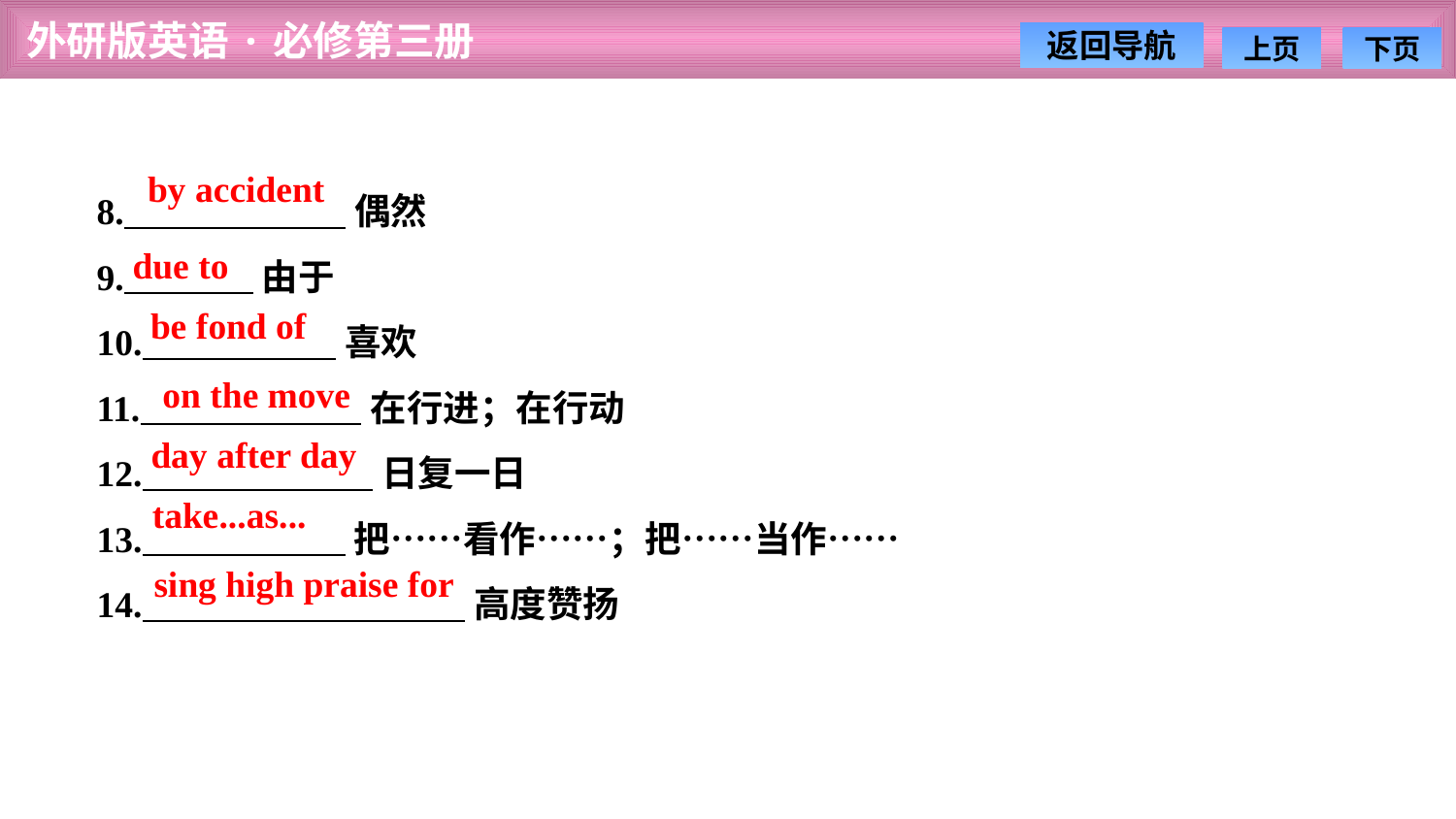

by accident
8.                        偶然
9.              由于
10.                     喜欢
11.                        在行进；在行动
12.                         日复一日
13.                      把……看作……；把……当作……
14.                                   高度赞扬
due to
be fond of
on the move
day after day
take...as...
sing high praise for